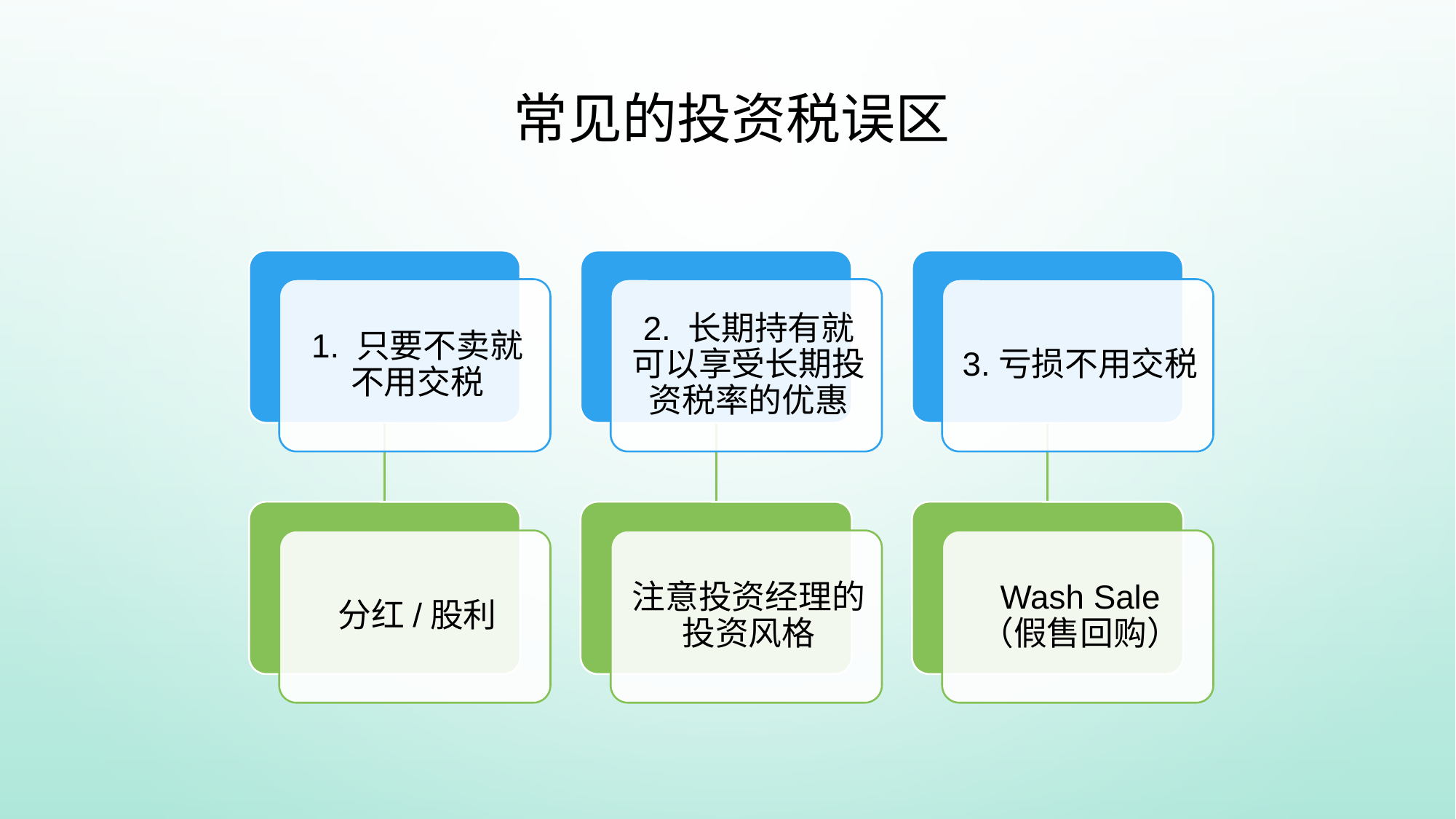

# 常见的投资税误区
1. 只要不卖就不用交税
分红/股利
2. 长期持有就可以享受长期投资税率的优惠
注意投资经理的投资风格
3.亏损不用交税
Wash Sale （假售回购）